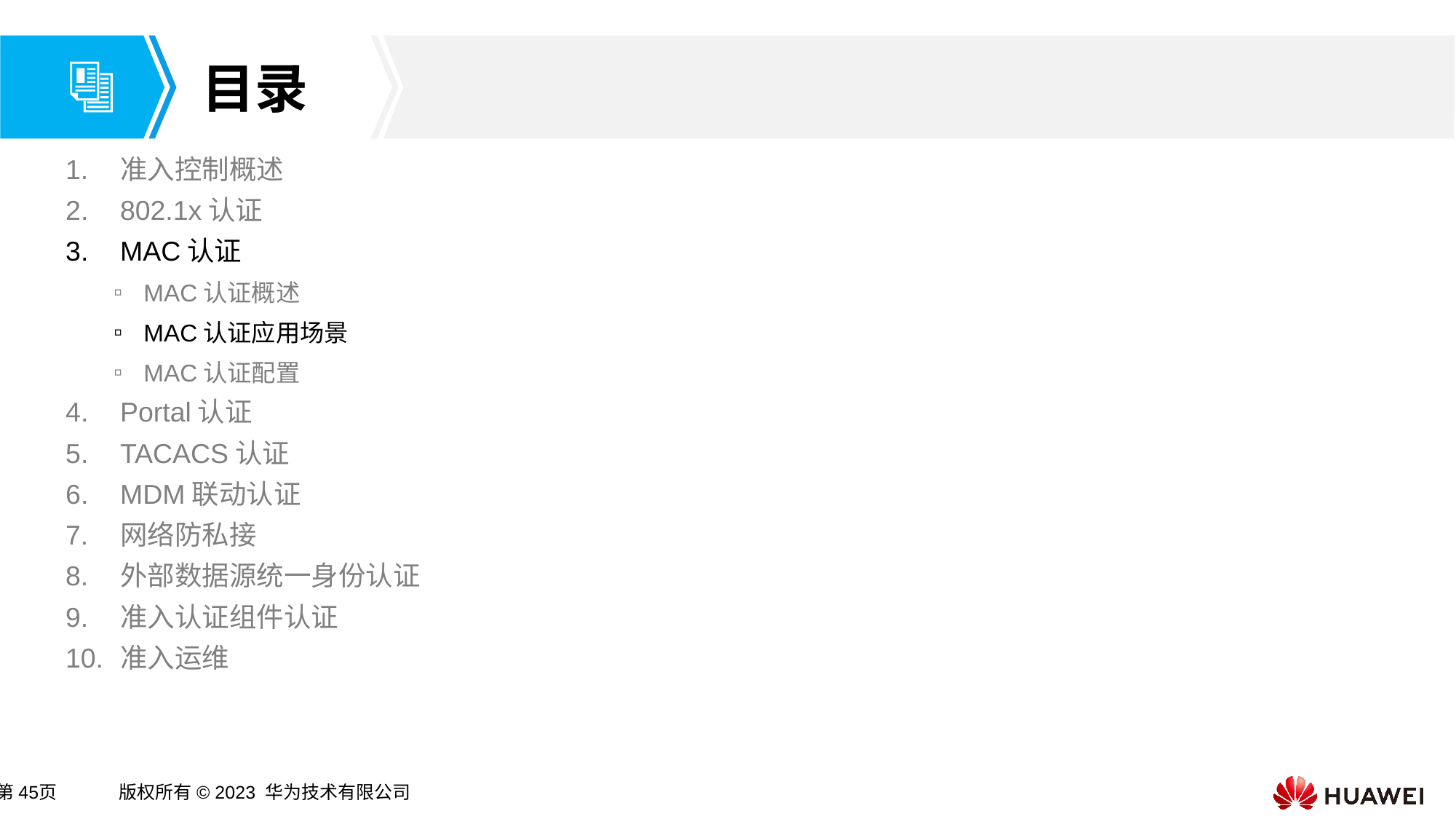

准入控制概述
802.1x认证
MAC认证
MAC认证概述
MAC认证应用场景
MAC认证配置
Portal认证
TACACS认证
MDM联动认证
网络防私接
外部数据源统一身份认证
准入认证组件认证
准入运维